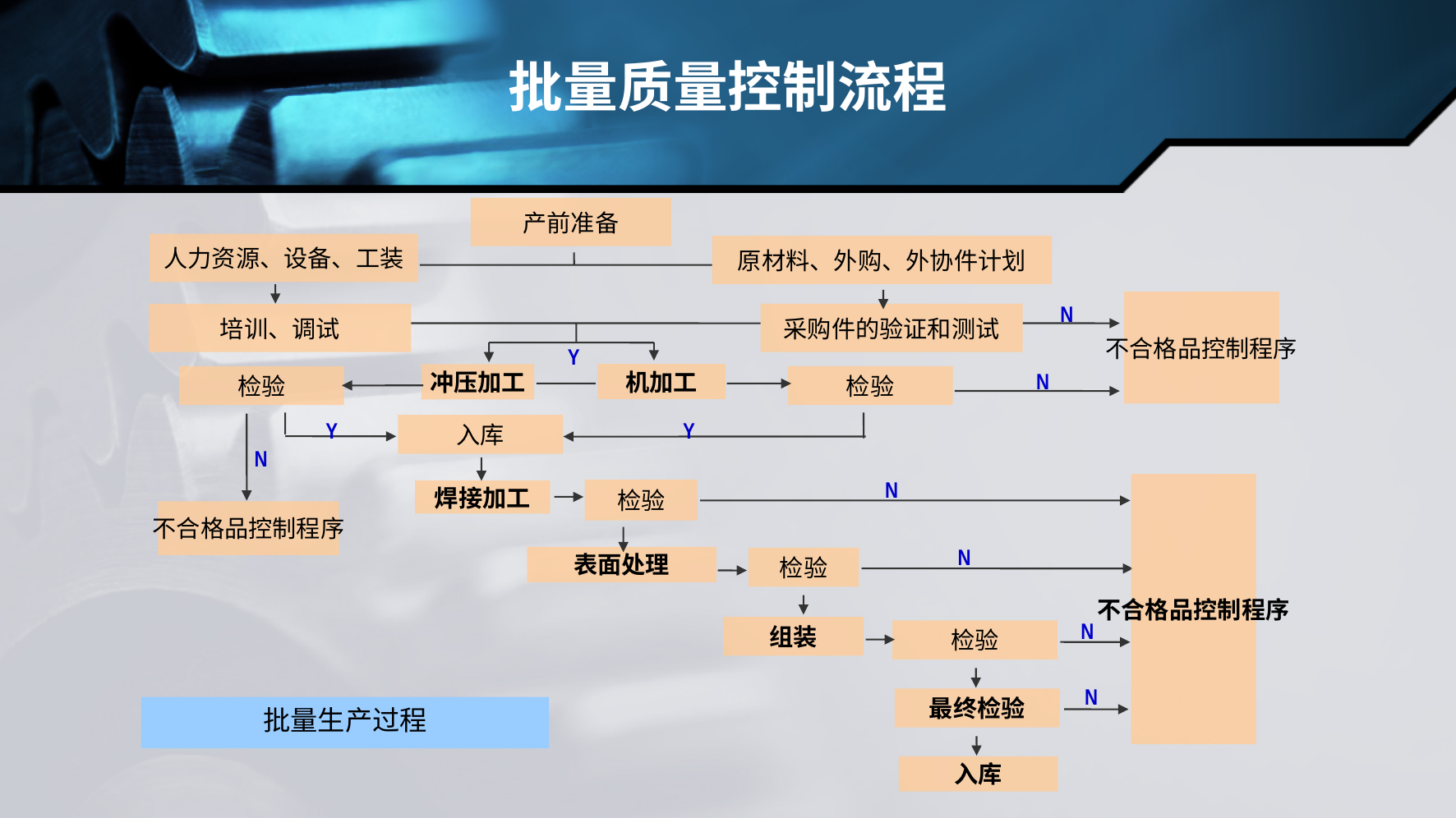

# 批量质量控制流程
产前准备
人力资源、设备、工装
原材料、外购、外协件计划

不合格品控制程序
N
培训、调试
采购件的验证和测试

Y

N
机加工
冲压加工
检验
检验

Y
Y

入库

N

N
不合格品控制程序
检验
焊接加工

不合格品控制程序

N
表面处理
检验

N
组装
检验

N
最终检验
批量生产过程

入库